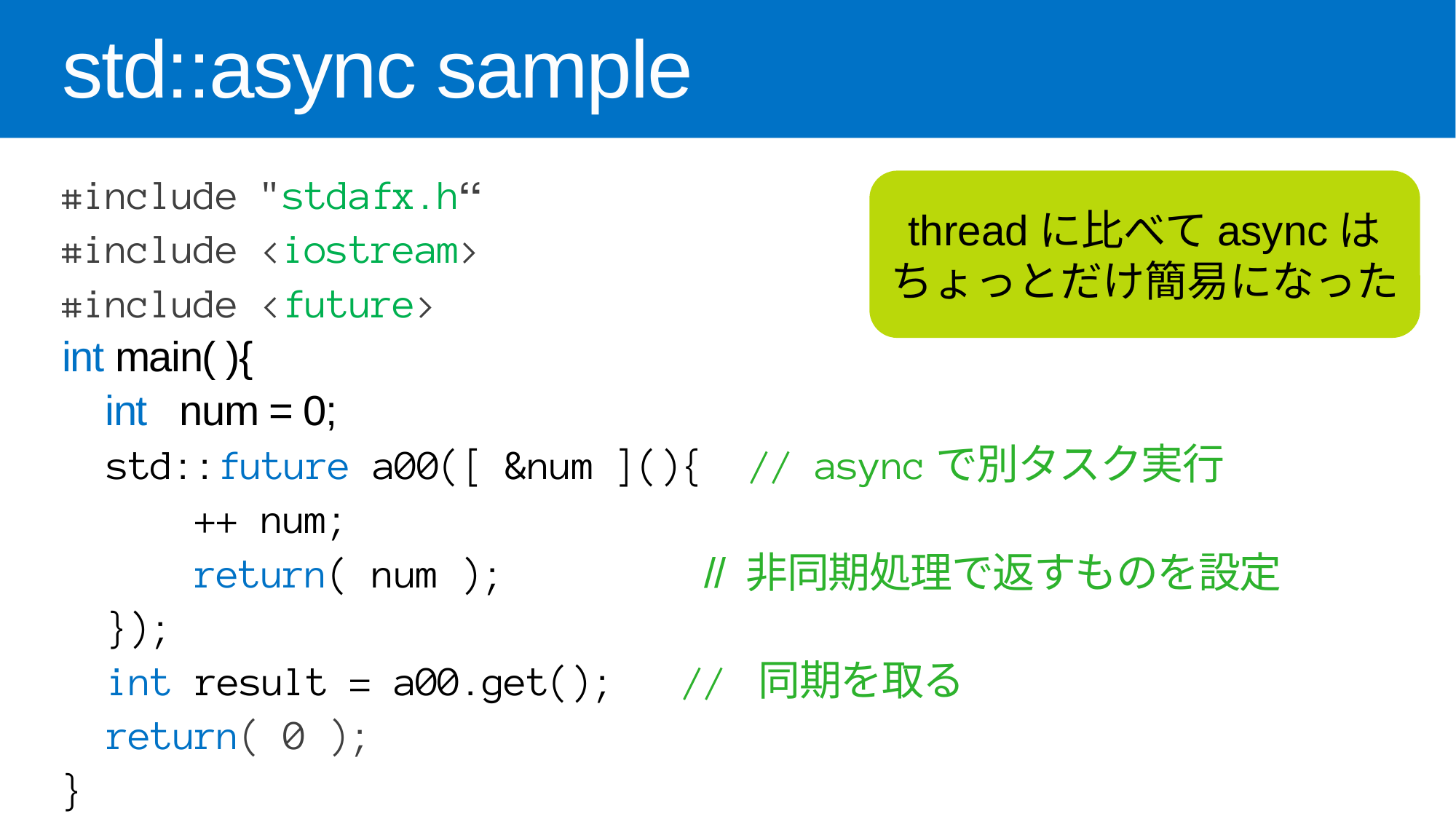

# std::async sample
threadに比べてasyncはちょっとだけ簡易になった
#include "stdafx.h“
#include <iostream>
#include <future>
int main( ){
    int   num = 0;
  std::future a00([ &num ](){  // asyncで別タスク実行
      ++ num;
      return( num );         // 非同期処理で返すものを設定
  });
  int result = a00.get();   // 同期を取る
  return( 0 );
}